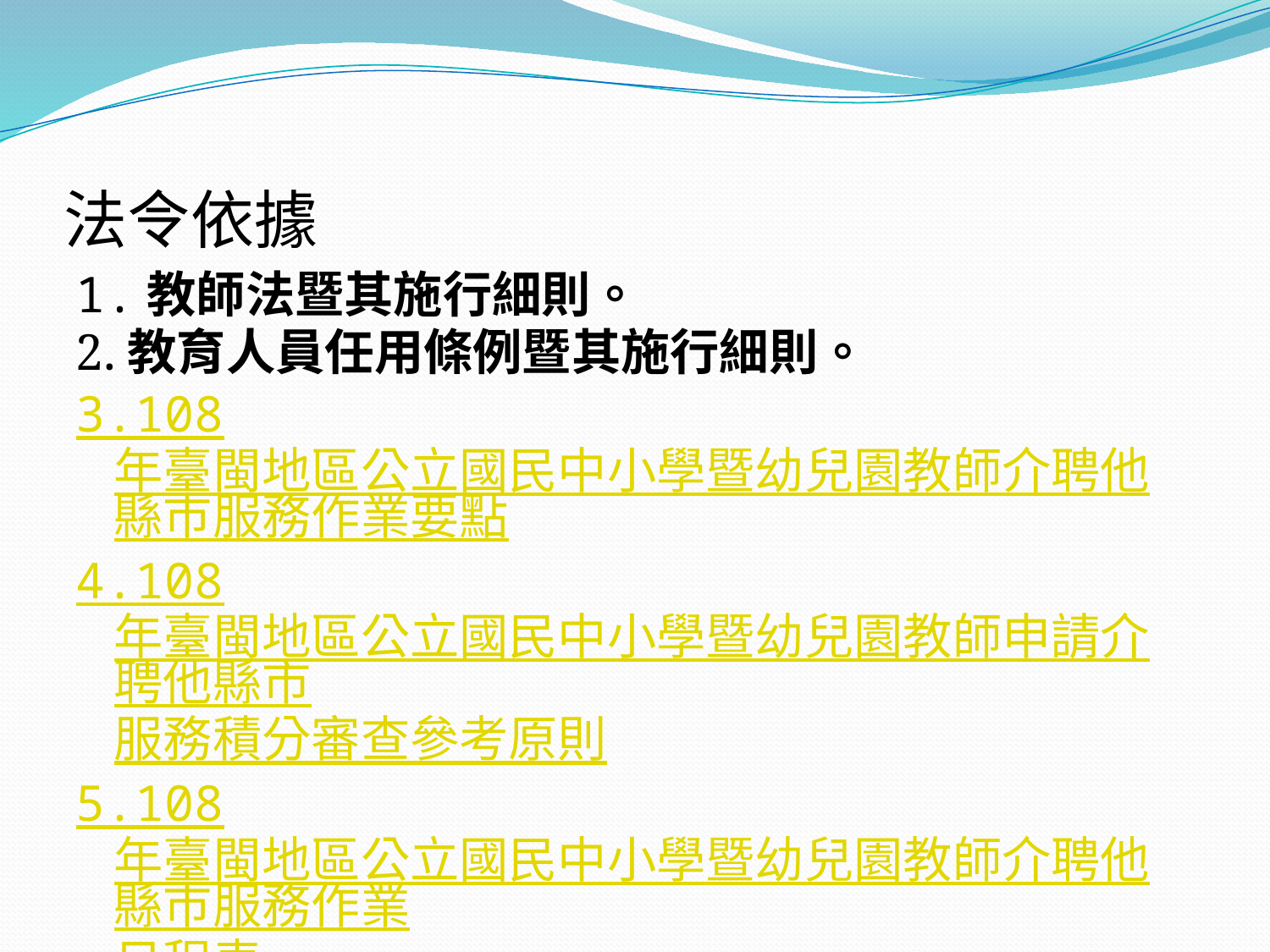

# 法令依據
1.教師法暨其施行細則。
2.教育人員任用條例暨其施行細則。
3.108年臺閩地區公立國民中小學暨幼兒園教師介聘他縣巿服務作業要點
4.108年臺閩地區公立國民中小學暨幼兒園教師申請介聘他縣市服務積分審查參考原則
5.108年臺閩地區公立國民中小學暨幼兒園教師介聘他縣巿服務作業日程表